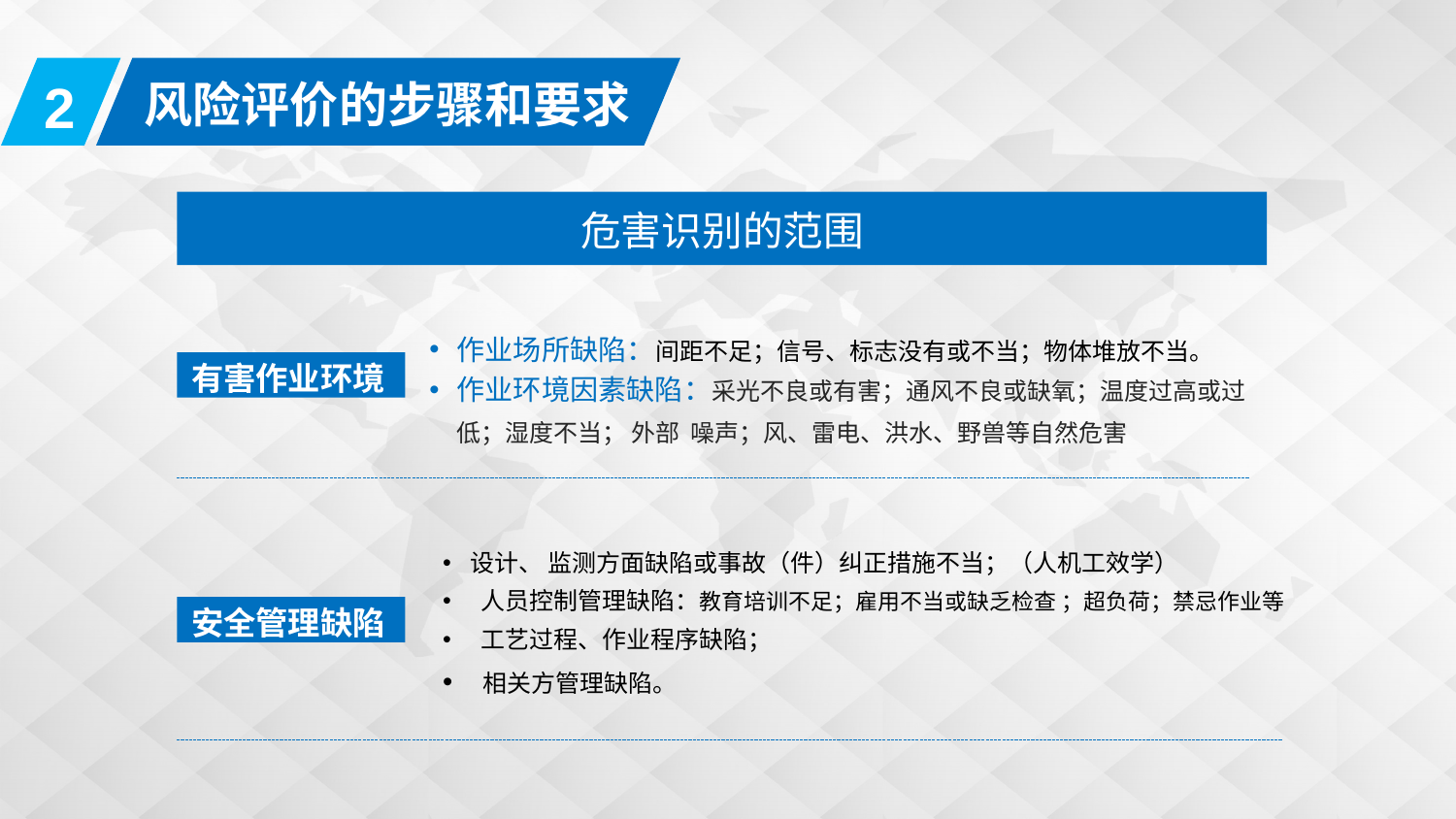

2
风险评价的步骤和要求

 危害识别的范围
作业场所缺陷：间距不足；信号、标志没有或不当；物体堆放不当。
作业环境因素缺陷：采光不良或有害；通风不良或缺氧；温度过高或过低；湿度不当； 外部  噪声；风、雷电、洪水、野兽等自然危害
有害作业环境
设计、 监测方面缺陷或事故（件）纠正措施不当；（人机工效学）
 人员控制管理缺陷：教育培训不足；雇用不当或缺乏检查 ；超负荷；禁忌作业等
 工艺过程、作业程序缺陷；
 相关方管理缺陷。
安全管理缺陷